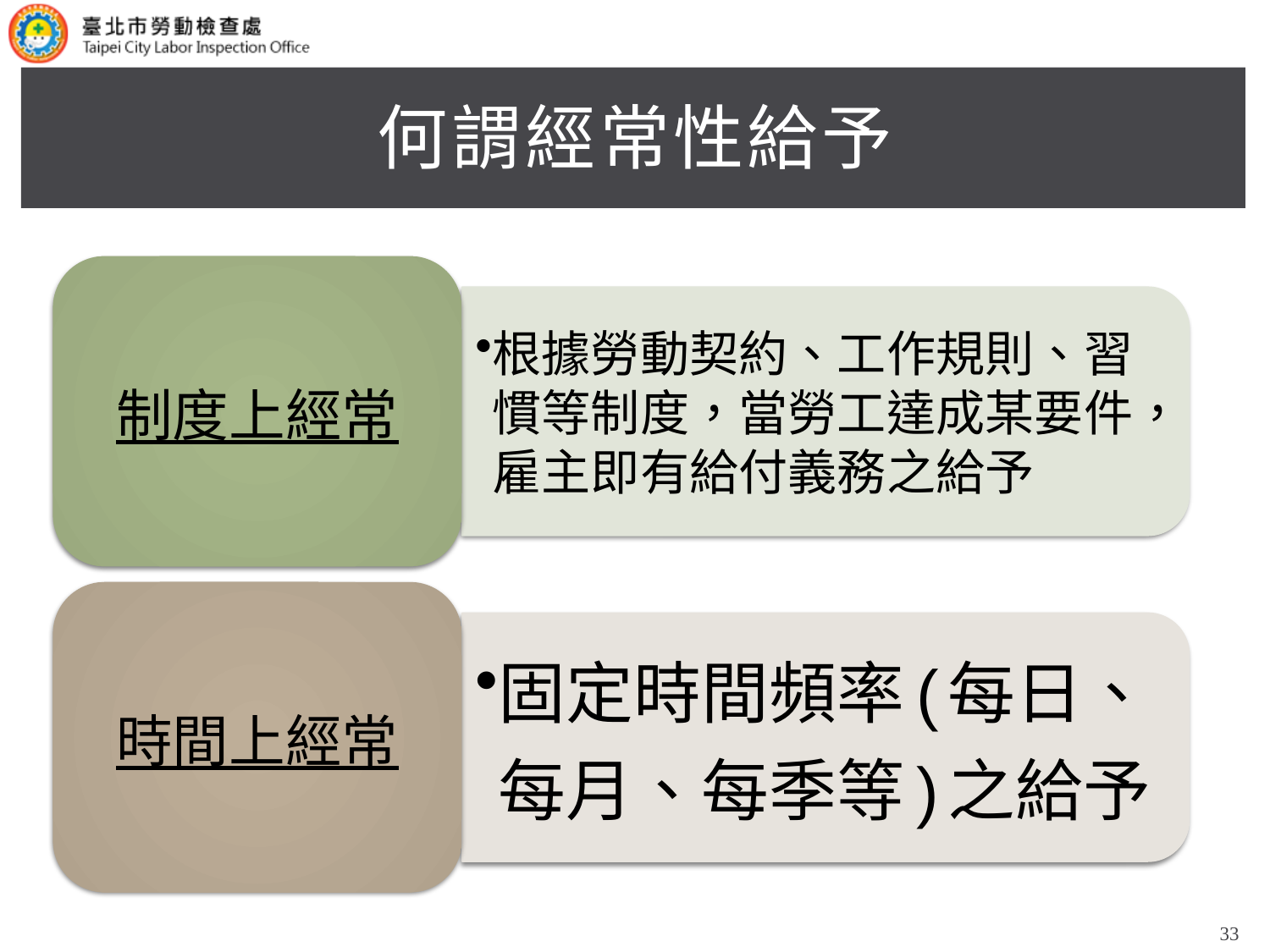

# 何謂經常性給予
制度上經常
根據勞動契約、工作規則、習慣等制度，當勞工達成某要件，雇主即有給付義務之給予
時間上經常
固定時間頻率(每日、每月、每季等)之給予
33